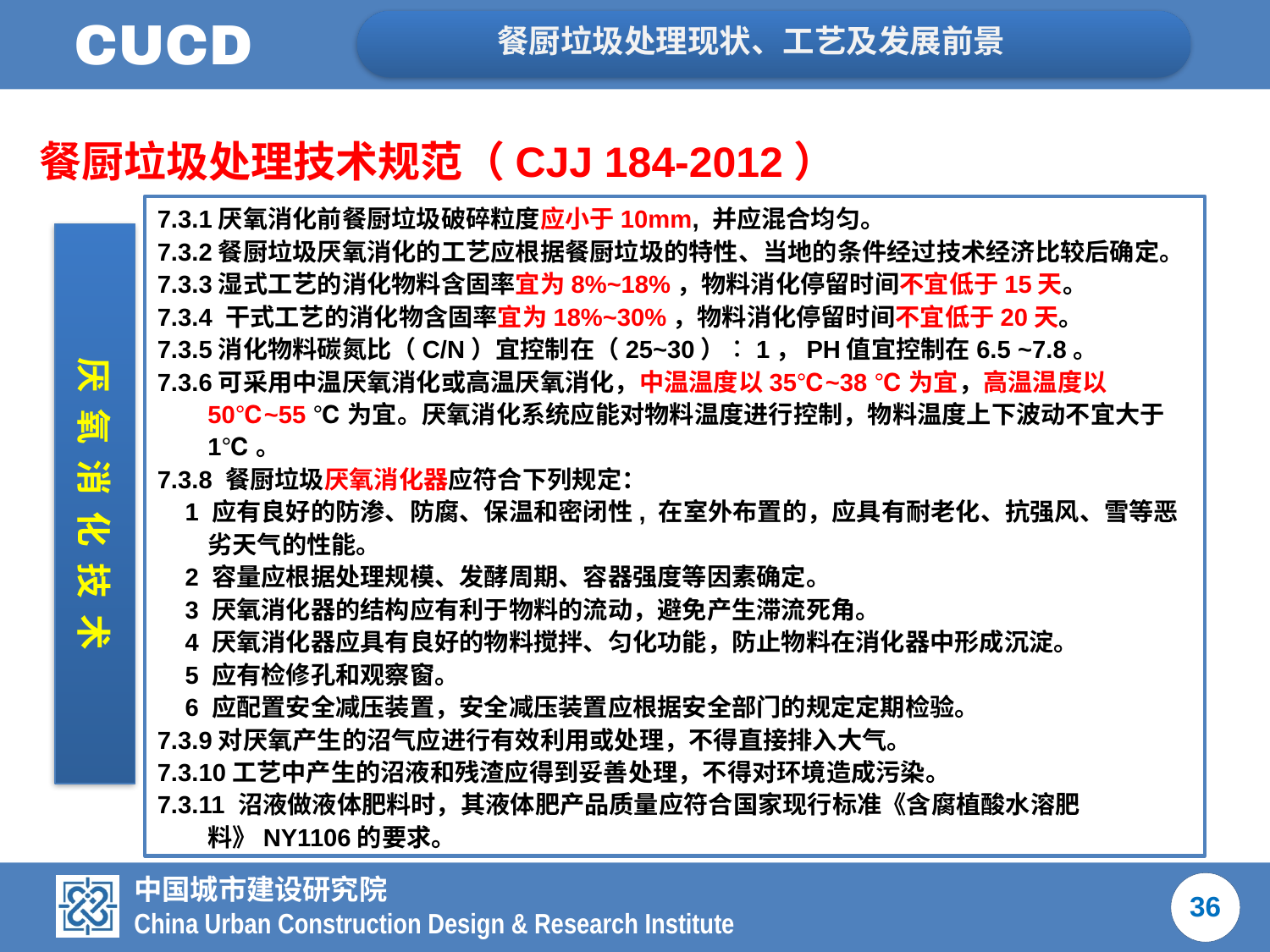

餐厨垃圾处理技术规范（CJJ 184-2012）
7.3.1厌氧消化前餐厨垃圾破碎粒度应小于10mm, 并应混合均匀。
7.3.2餐厨垃圾厌氧消化的工艺应根据餐厨垃圾的特性、当地的条件经过技术经济比较后确定。
7.3.3湿式工艺的消化物料含固率宜为8%~18%，物料消化停留时间不宜低于15天。
7.3.4 干式工艺的消化物含固率宜为18%~30%，物料消化停留时间不宜低于20天。
7.3.5消化物料碳氮比（C/N）宜控制在（25~30）︰1，PH值宜控制在6.5 ~7.8。
7.3.6可采用中温厌氧消化或高温厌氧消化，中温温度以35℃~38 ℃为宜，高温温度以50℃~55 ℃为宜。厌氧消化系统应能对物料温度进行控制，物料温度上下波动不宜大于1℃。
7.3.8 餐厨垃圾厌氧消化器应符合下列规定：
    1 应有良好的防渗、防腐、保温和密闭性, 在室外布置的，应具有耐老化、抗强风、雪等恶劣天气的性能。
    2 容量应根据处理规模、发酵周期、容器强度等因素确定。
    3 厌氧消化器的结构应有利于物料的流动，避免产生滞流死角。
    4 厌氧消化器应具有良好的物料搅拌、匀化功能，防止物料在消化器中形成沉淀。
    5 应有检修孔和观察窗。
    6 应配置安全减压装置，安全减压装置应根据安全部门的规定定期检验。
7.3.9对厌氧产生的沼气应进行有效利用或处理，不得直接排入大气。
7.3.10工艺中产生的沼液和残渣应得到妥善处理，不得对环境造成污染。
7.3.11 沼液做液体肥料时，其液体肥产品质量应符合国家现行标准《含腐植酸水溶肥料》NY1106的要求。
厌  氧  消  化  技  术
36